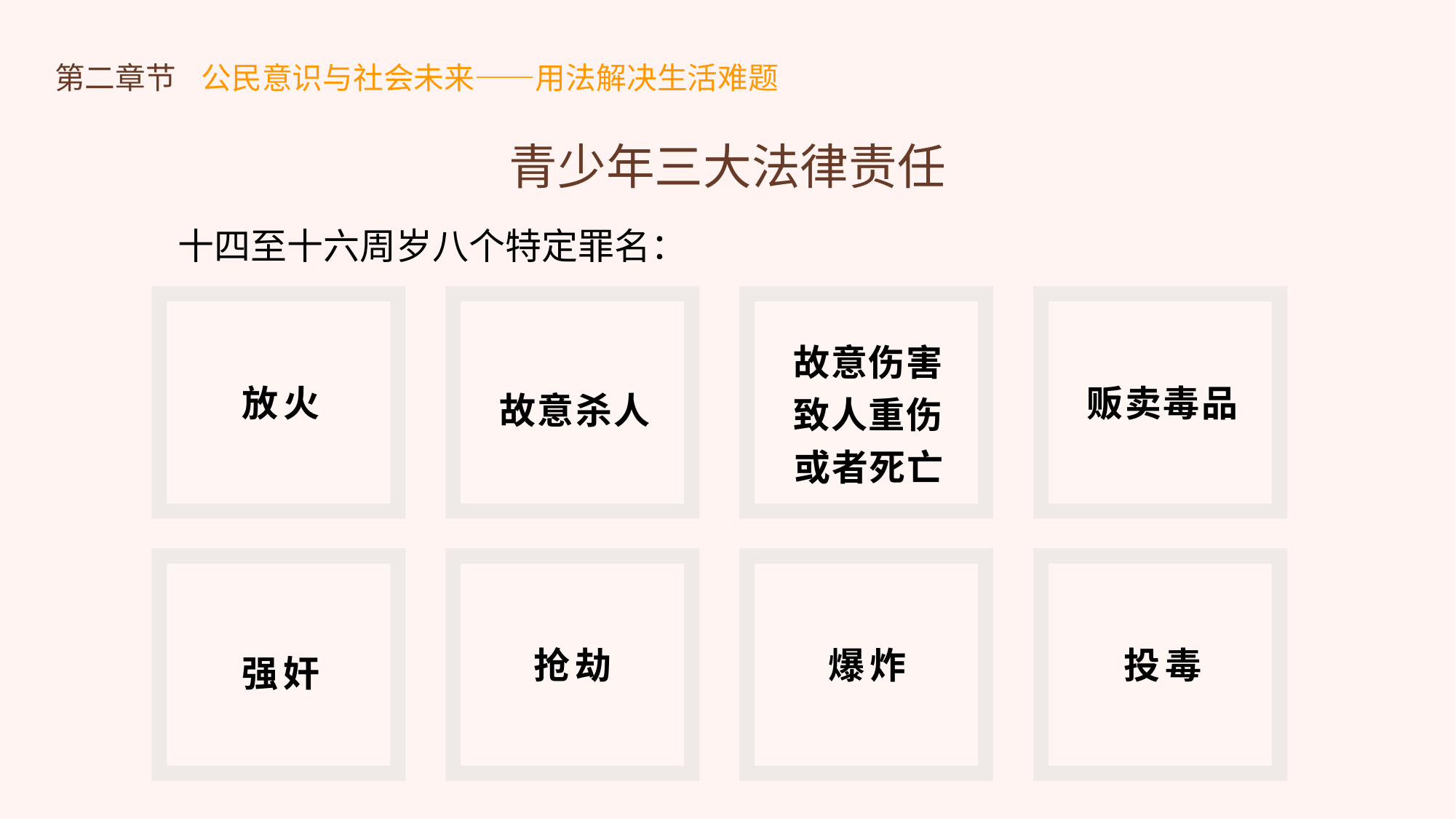

第二章节
公民意识与社会未来——用法解决生活难题
青少年三大法律责任
十四至十六周岁八个特定罪名：

放火
贩卖毒品
故意杀人
故意伤害致人重伤或者死亡

抢劫
爆炸
投毒
强奸